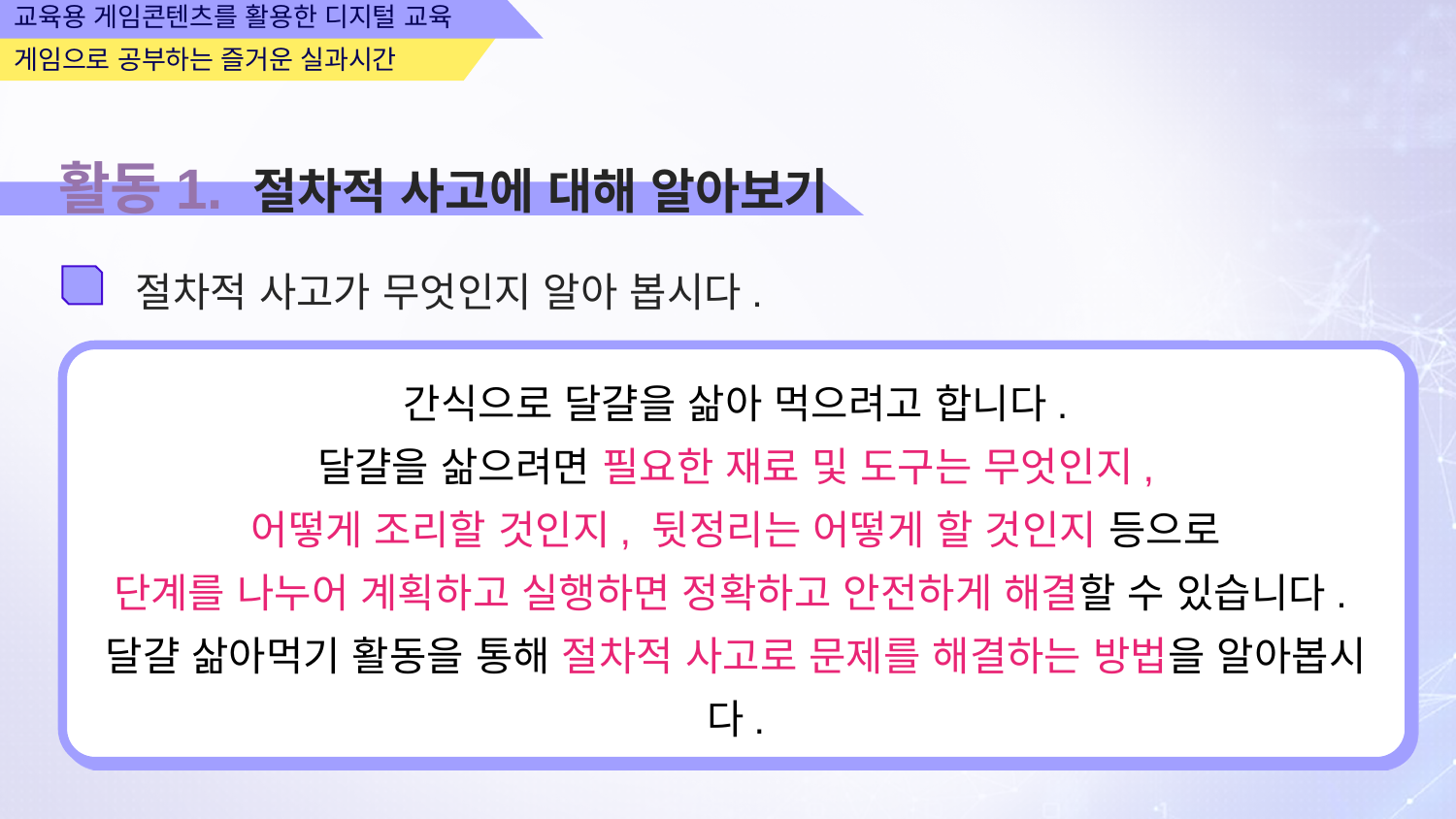

활동1. 절차적 사고에 대해 알아보기

절차적 사고가 무엇인지 알아 봅시다.

간식으로 달걀을 삶아 먹으려고 합니다.
달걀을 삶으려면 필요한 재료 및 도구는 무엇인지,
어떻게 조리할 것인지, 뒷정리는 어떻게 할 것인지 등으로
단계를 나누어 계획하고 실행하면 정확하고 안전하게 해결할 수 있습니다.
달걀 삶아먹기 활동을 통해 절차적 사고로 문제를 해결하는 방법을 알아봅시다.